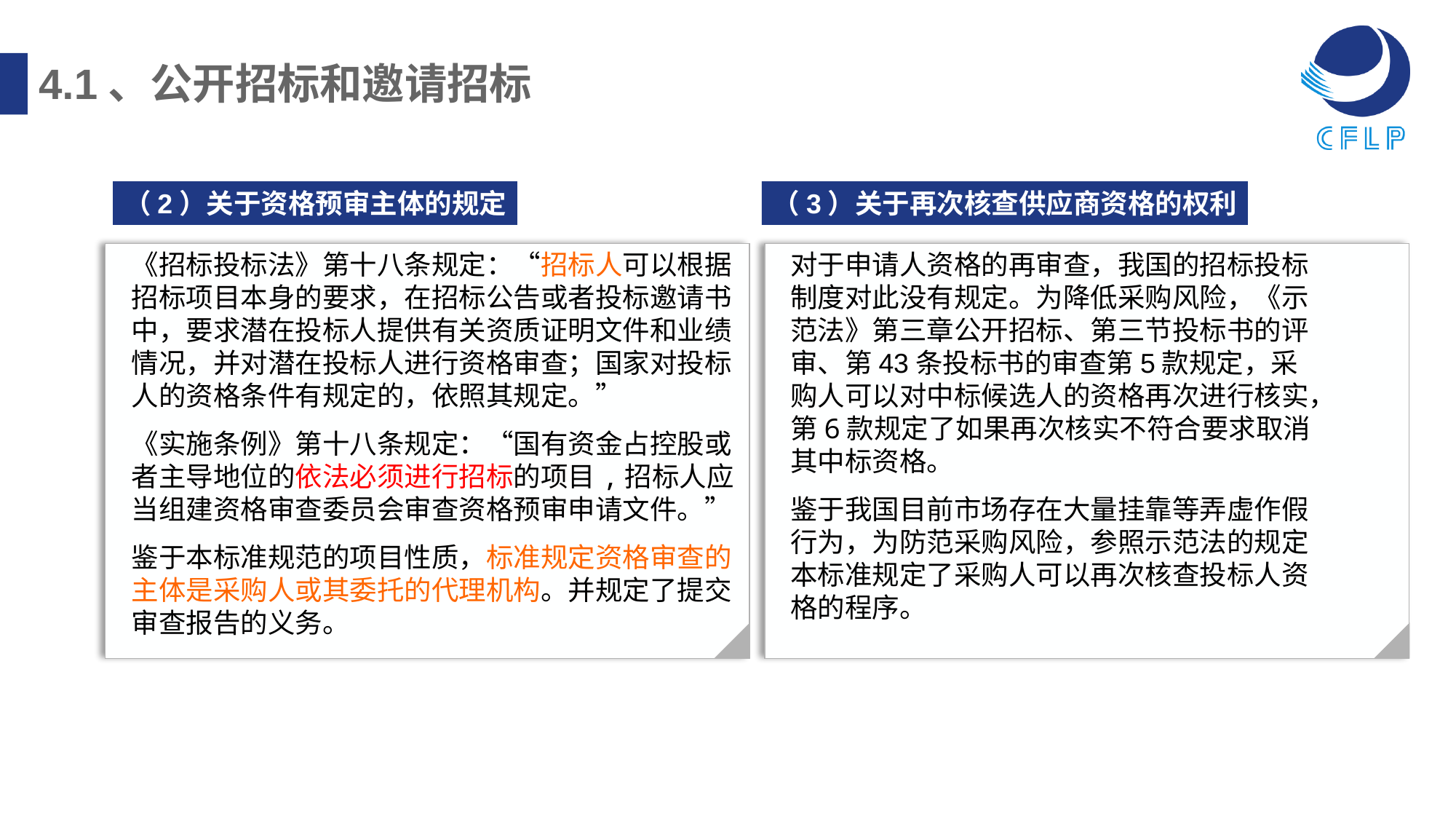

4.1、公开招标和邀请招标

（2）关于资格预审主体的规定
（3）关于再次核查供应商资格的权利

《招标投标法》第十八条规定：“招标人可以根据招标项目本身的要求，在招标公告或者投标邀请书中，要求潜在投标人提供有关资质证明文件和业绩情况，并对潜在投标人进行资格审查；国家对投标人的资格条件有规定的，依照其规定。”
《实施条例》第十八条规定：“国有资金占控股或者主导地位的依法必须进行招标的项目,招标人应当组建资格审查委员会审查资格预审申请文件。”
鉴于本标准规范的项目性质，标准规定资格审查的主体是采购人或其委托的代理机构。并规定了提交审查报告的义务。

对于申请人资格的再审查，我国的招标投标制度对此没有规定。为降低采购风险，《示范法》第三章公开招标、第三节投标书的评审、第43条投标书的审查第5款规定，采购人可以对中标候选人的资格再次进行核实，第6款规定了如果再次核实不符合要求取消其中标资格。
鉴于我国目前市场存在大量挂靠等弄虚作假行为，为防范采购风险，参照示范法的规定本标准规定了采购人可以再次核查投标人资格的程序。